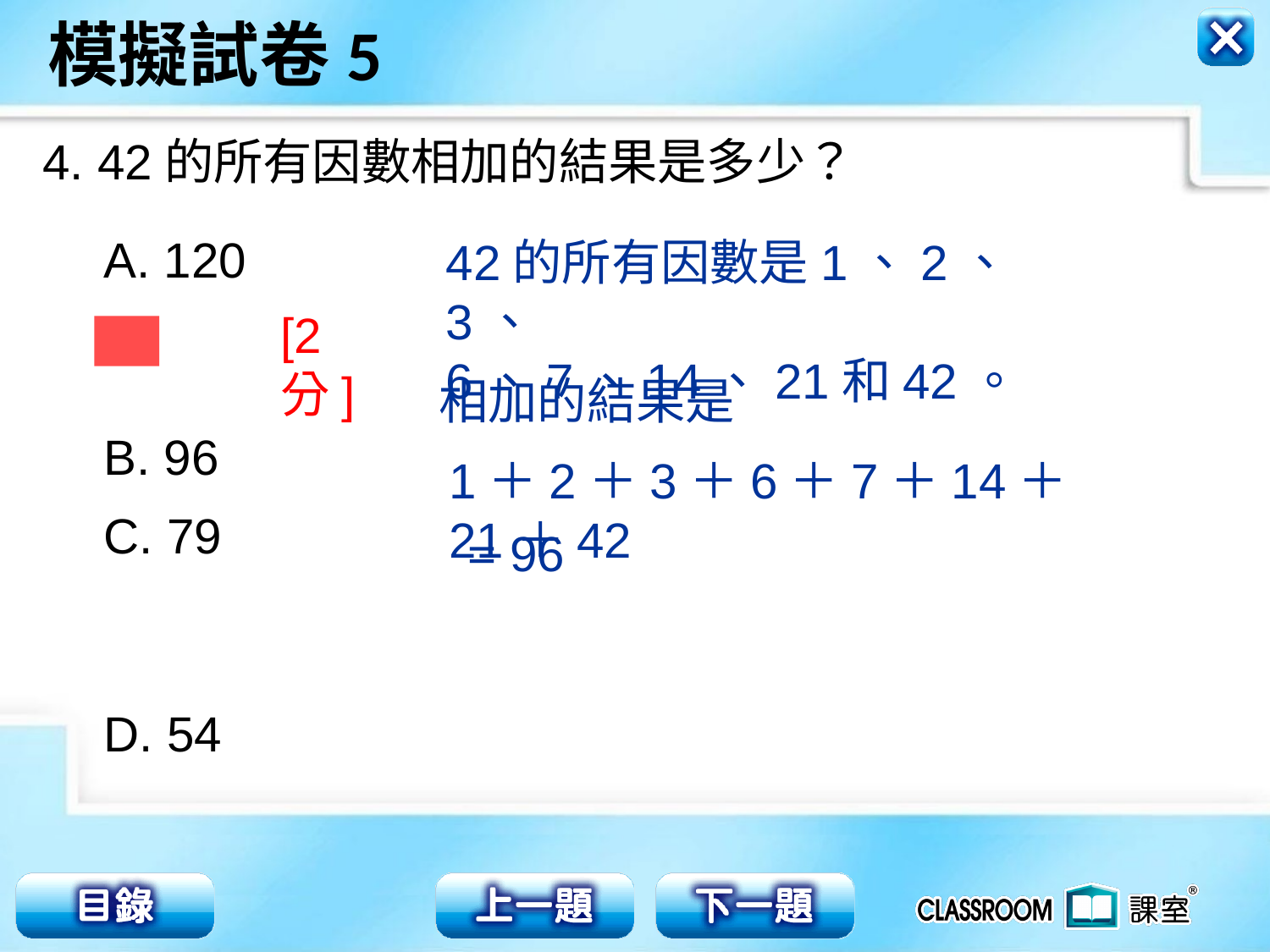

4. 42的所有因數相加的結果是多少？
A. 120
B. 96
C. 79
D. 54
42的所有因數是1、2、3、
6、7、14、21和42。
[2分]

相加的結果是
1＋2＋3＋6＋7＋14＋21＋42
= 96